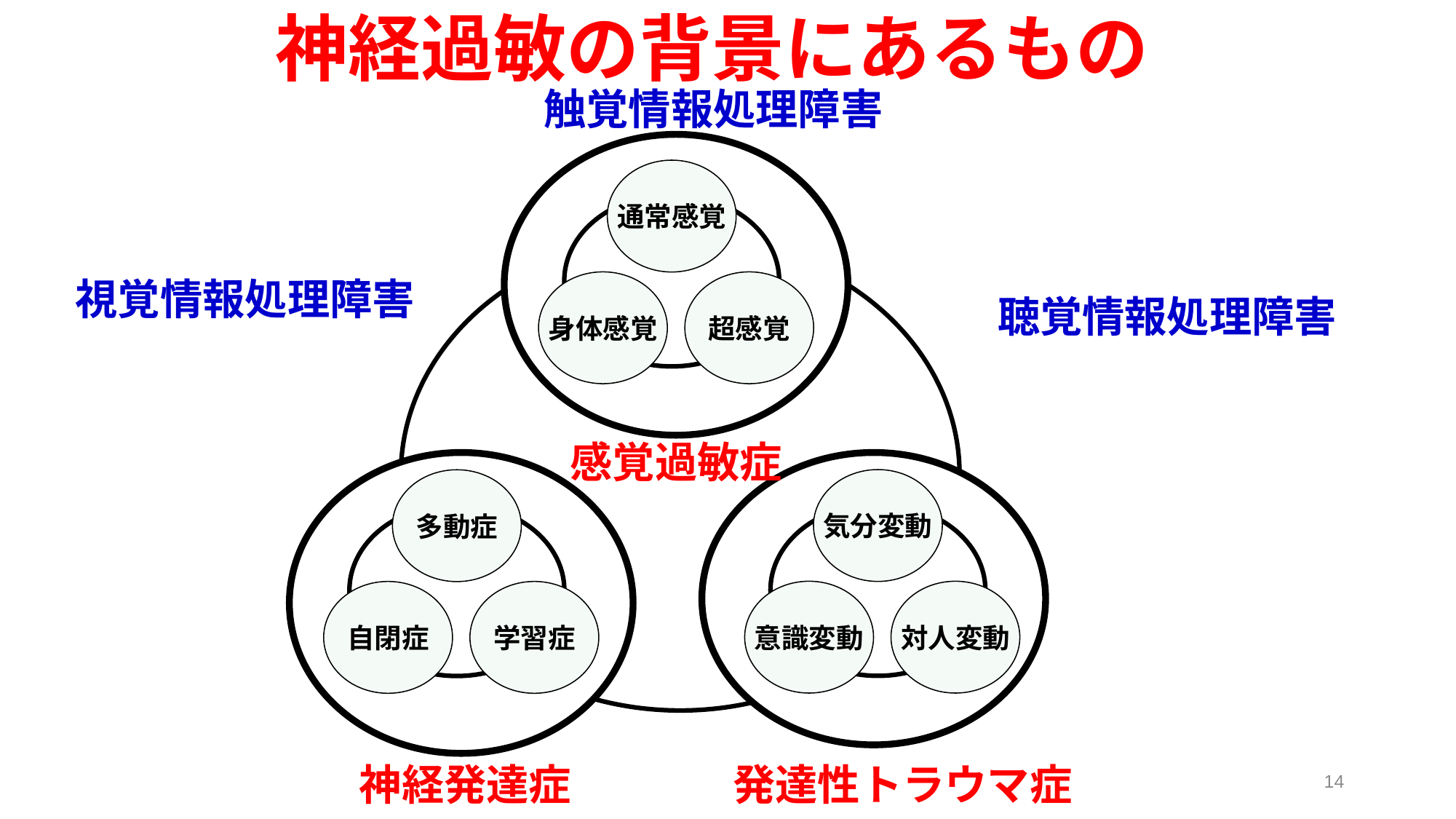

# 神経過敏の背景にあるもの
触覚情報処理障害

通常感覚

視覚情報処理障害
身体感覚
超感覚
聴覚情報処理障害
感覚過敏症

気分変動

意識変動
対人変動
多動症

自閉症
学習症
14
神経発達症
発達性トラウマ症